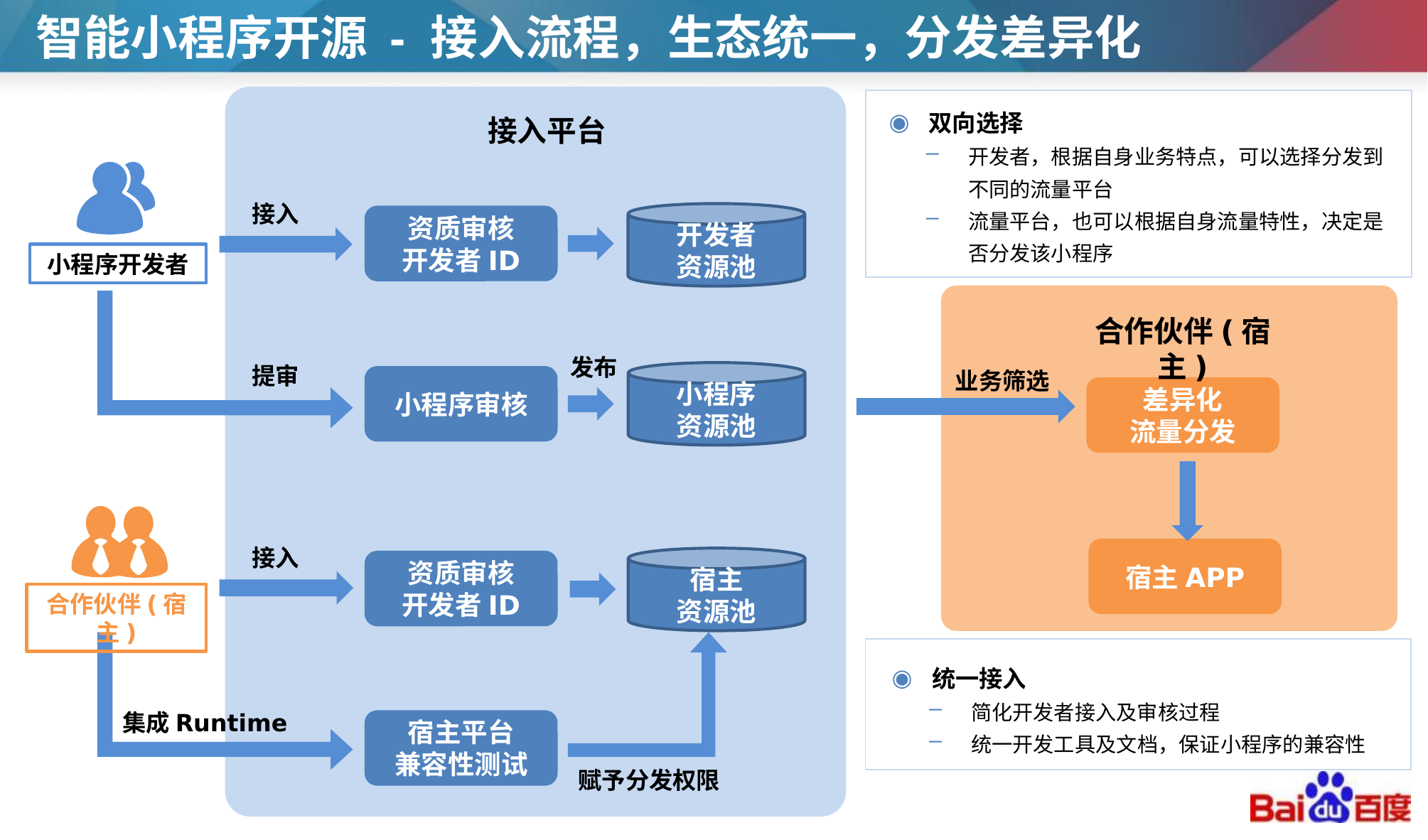

# 智能小程序开源 - 接入流程，生态统一，分发差异化

双向选择
开发者，根据自身业务特点，可以选择分发到不同的流量平台
流量平台，也可以根据自身流量特性，决定是否分发该小程序

接入平台

接入
开发者
资源池
资质审核
开发者ID

小程序开发者

合作伙伴(宿主)
发布
提审
业务筛选
小程序
资源池
小程序审核
差异化
流量分发

接入
宿主APP
宿主
资源池
资质审核
开发者ID

合作伙伴(宿主)

统一接入
简化开发者接入及审核过程
统一开发工具及文档，保证小程序的兼容性
集成Runtime
宿主平台
兼容性测试
赋予分发权限